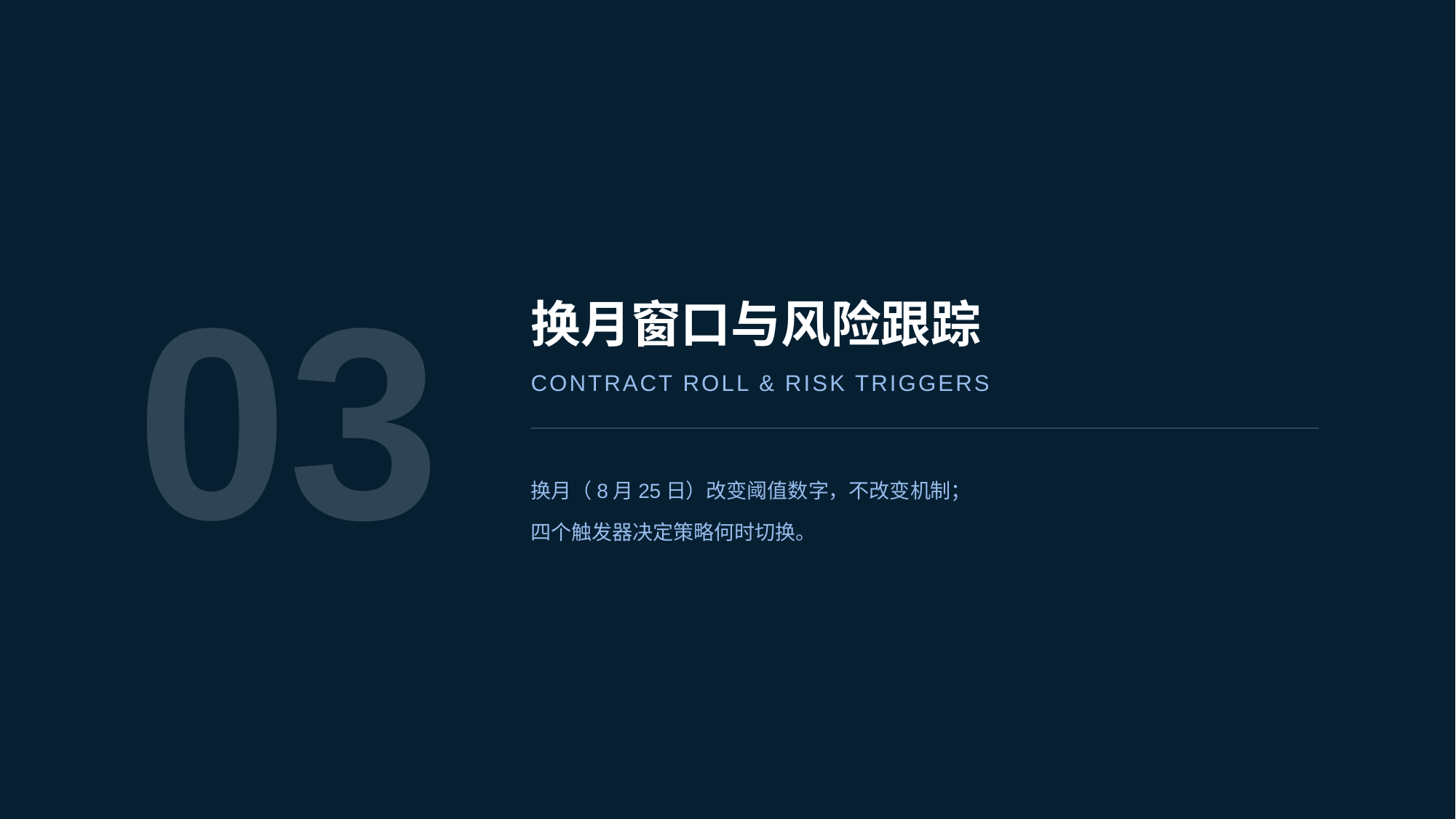

03
换月窗口与风险跟踪
CONTRACT ROLL & RISK TRIGGERS

换月（8月25日）改变阈值数字，不改变机制；
四个触发器决定策略何时切换。